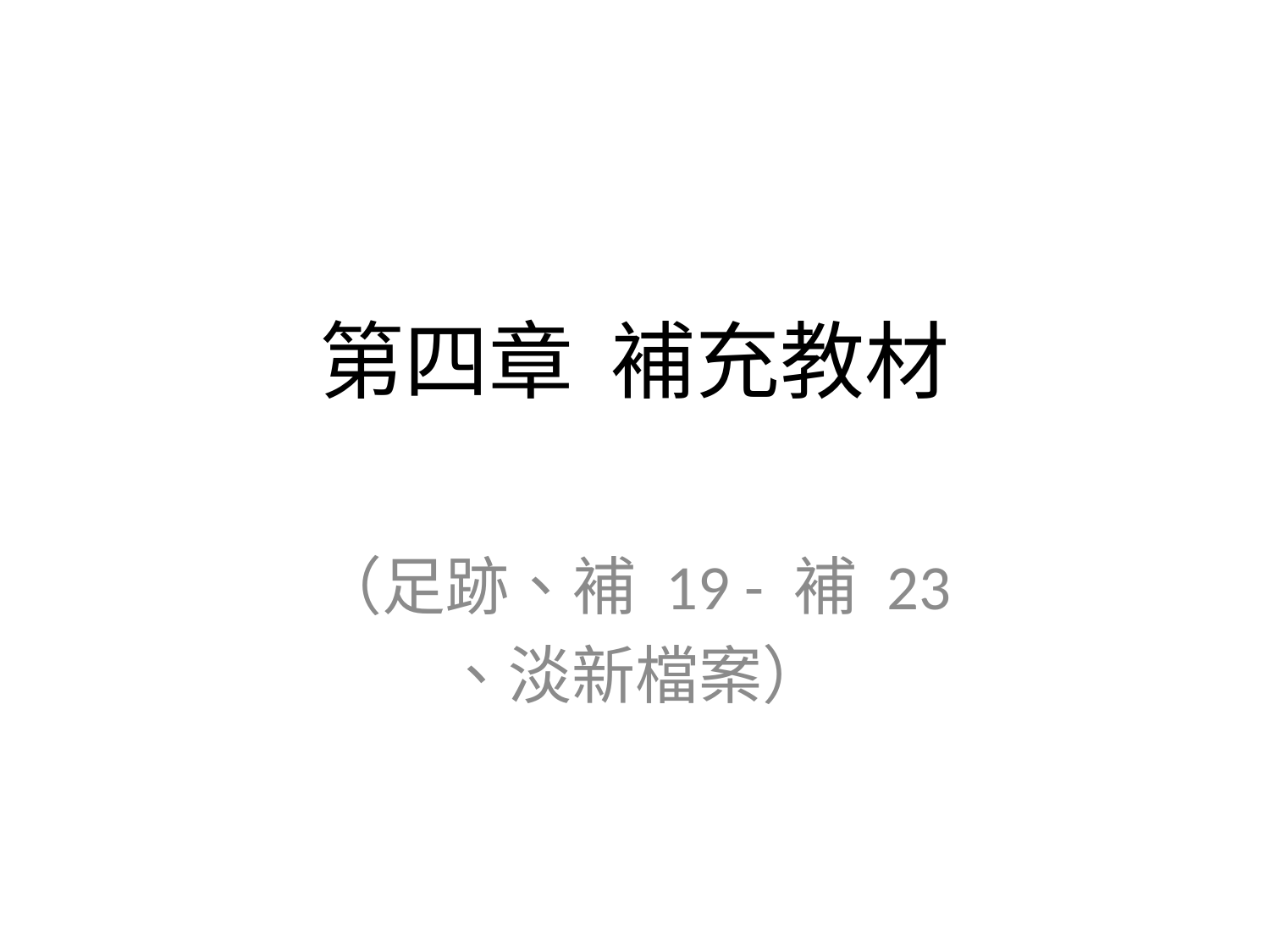

# 第四章  補充教材
（足跡、補 19 - 補 23
、淡新檔案）